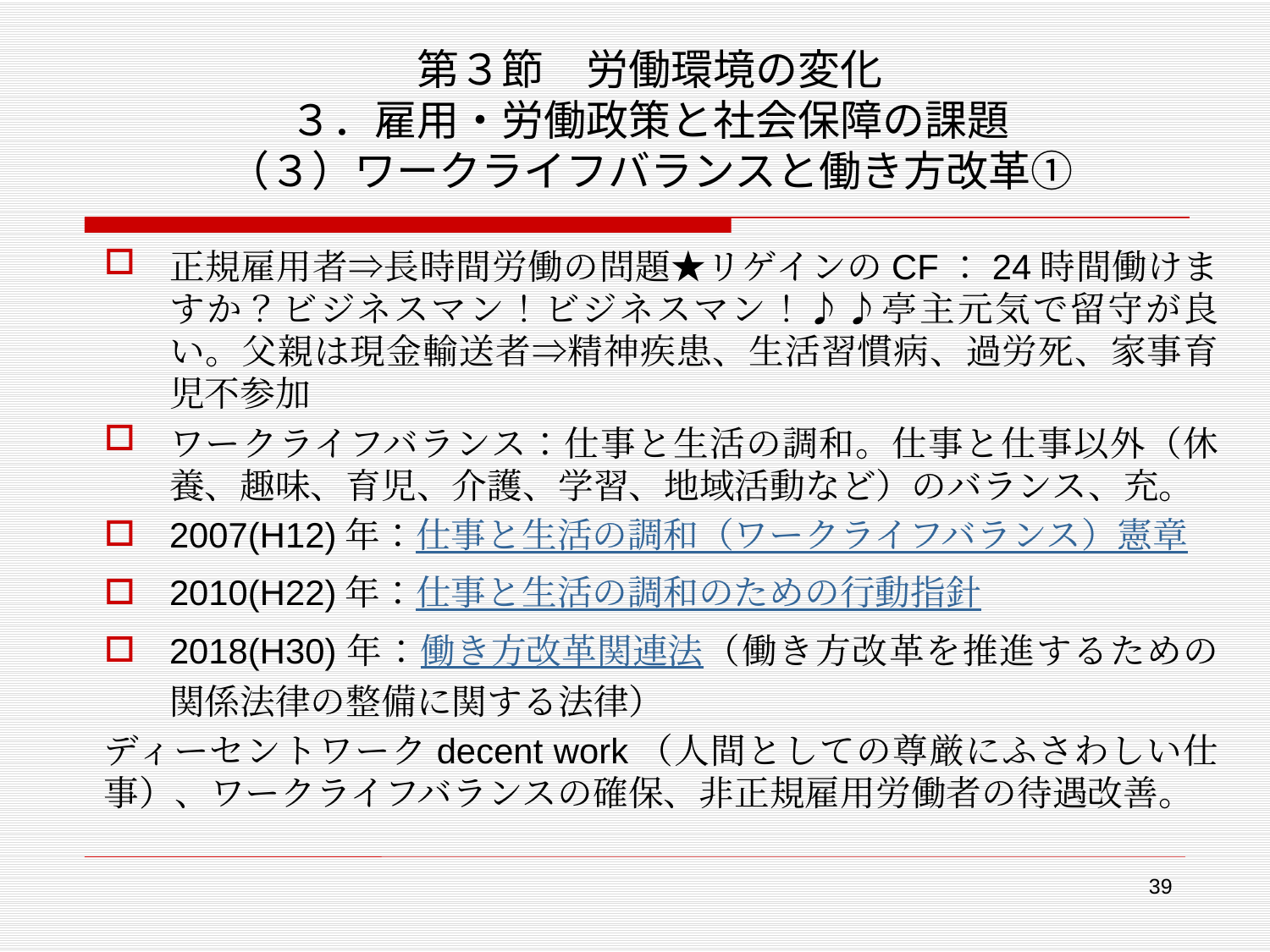

# 第３節　労働環境の変化 ３．雇用・労働政策と社会保障の課題 （３）ワークライフバランスと働き方改革①
正規雇用者⇒長時間労働の問題★リゲインのCF：24時間働けますか？ビジネスマン！ビジネスマン！♪♪亭主元気で留守が良い。父親は現金輸送者⇒精神疾患、生活習慣病、過労死、家事育児不参加
ワークライフバランス：仕事と生活の調和。仕事と仕事以外（休養、趣味、育児、介護、学習、地域活動など）のバランス、充。
2007(H12)年：仕事と生活の調和（ワークライフバランス）憲章
2010(H22)年：仕事と生活の調和のための行動指針
2018(H30)年：働き方改革関連法（働き方改革を推進するための関係法律の整備に関する法律）
ディーセントワークdecent work（人間としての尊厳にふさわしい仕事）、ワークライフバランスの確保、非正規雇用労働者の待遇改善。

39